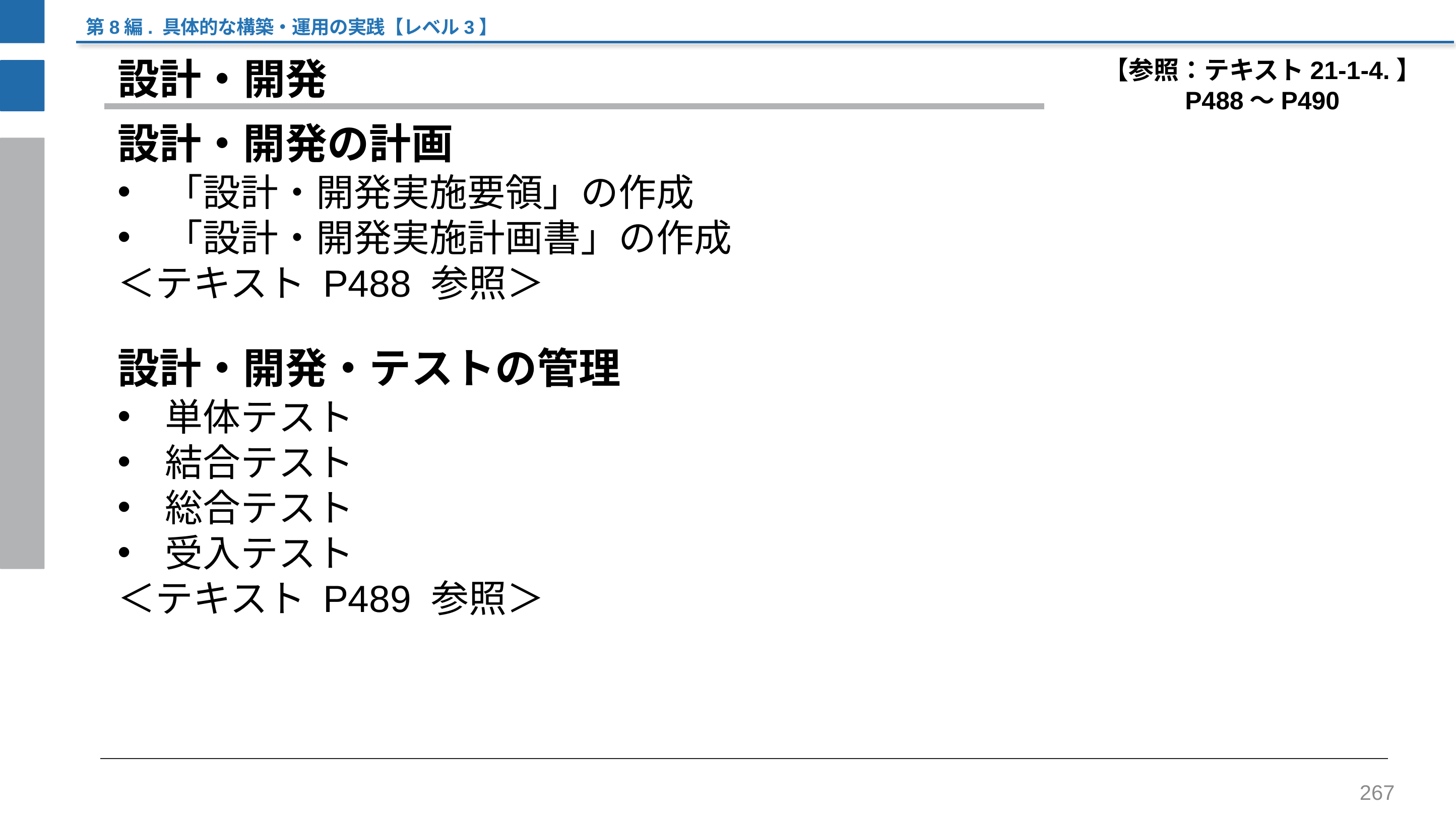

第8編. 具体的な構築・運用の実践【レベル3】
【参照：テキスト21-1-4.】
P488～P490
設計・開発
設計・開発の計画
「設計・開発実施要領」の作成
「設計・開発実施計画書」の作成
＜テキスト P488 参照＞
設計・開発・テストの管理
単体テスト
結合テスト
総合テスト
受入テスト
＜テキスト P489 参照＞
267